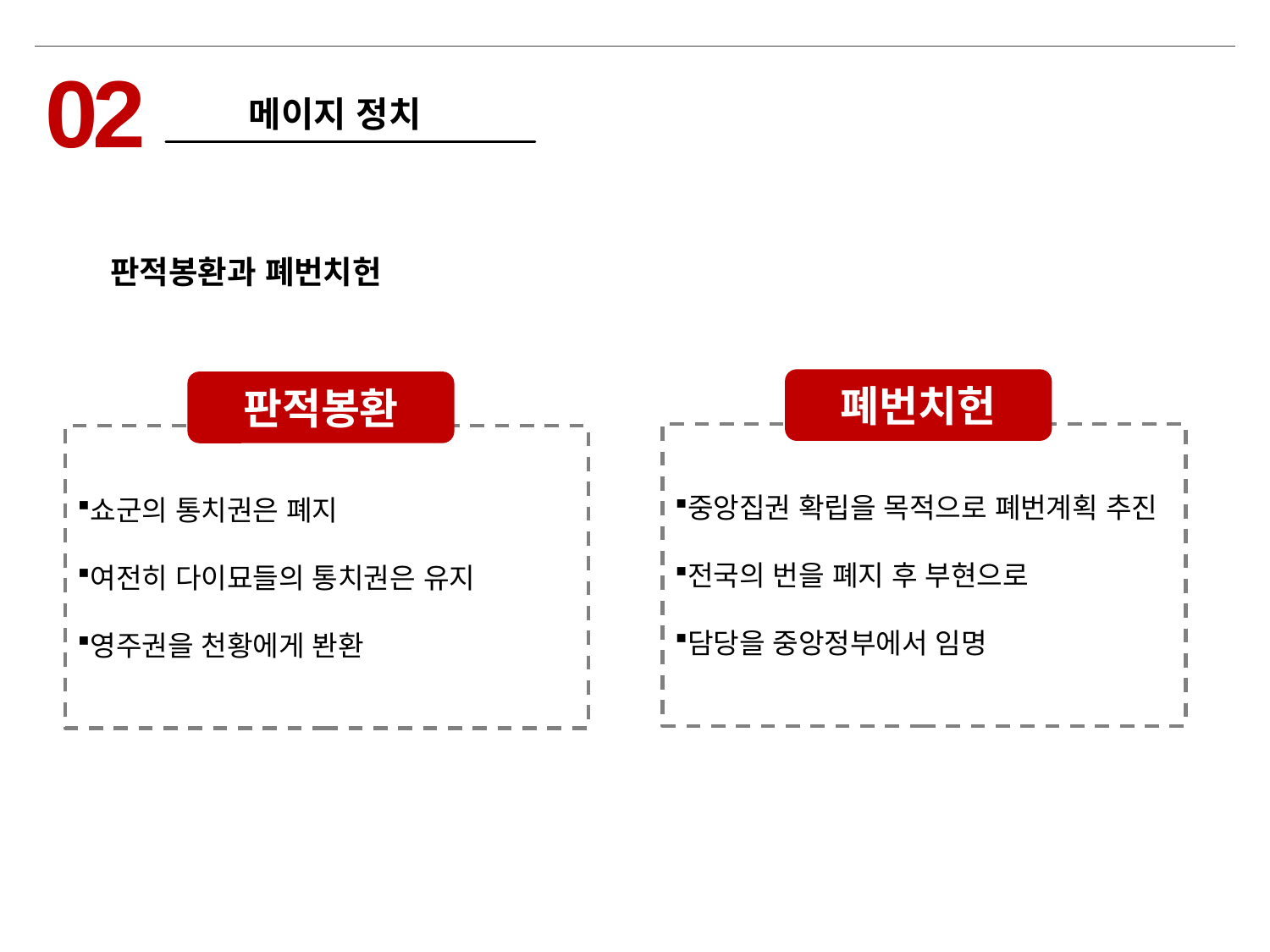

02
메이지 정치
판적봉환과 폐번치헌
폐번치헌
판적봉환
중앙집권 확립을 목적으로 폐번계획 추진

전국의 번을 폐지 후 부현으로

담당을 중앙정부에서 임명
쇼군의 통치권은 폐지

여전히 다이묘들의 통치권은 유지

영주권을 천황에게 봔환